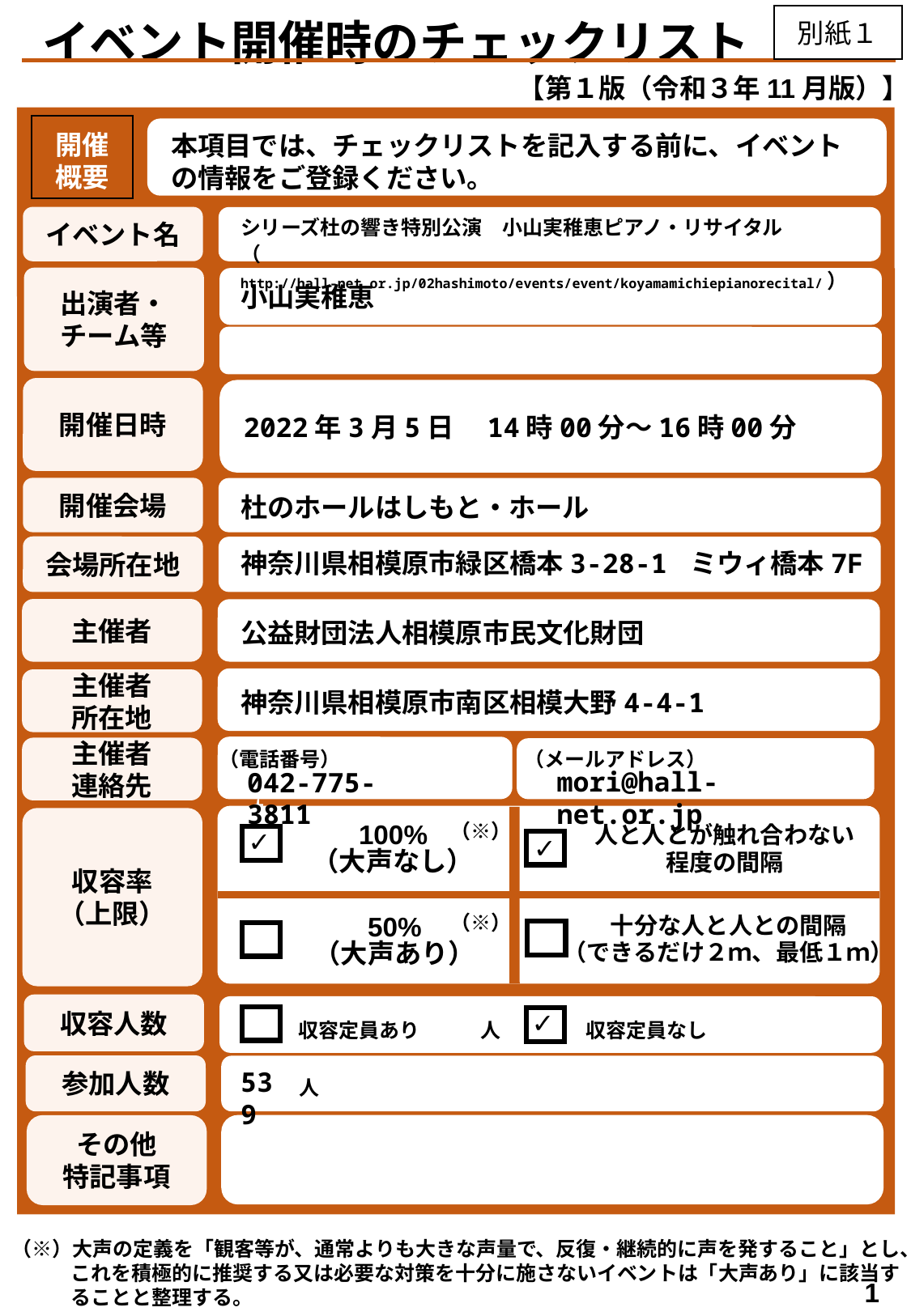

別紙１
　 イベント開催時のチェックリスト
【第１版（令和３年11月版）】

開催
概要

本項目では、チェックリストを記入する前に、イベントの情報をご登録ください。
シリーズ杜の響き特別公演　小山実稚恵ピアノ・リサイタル（ http://hall-net.or.jp/02hashimoto/events/event/koyamamichiepianorecital/）
イベント名

出演者・
チーム等

小山実稚恵
開催日時

2022年3月5日　14時00分～16時00分
開催会場

杜のホールはしもと・ホール
会場所在地

神奈川県相模原市緑区橋本3-28-1 ミウィ橋本7F
主催者

公益財団法人相模原市民文化財団

主催者
所在地
神奈川県相模原市南区相模大野4-4-1

主催者
連絡先

（電話番号）
（メールアドレス）
mori@hall-net.or.jp
042-775-3811

収容率
（上限）
人と人とが触れ合わない程度の間隔
100%
（大声なし）
tty

十分な人と人との間隔
（できるだけ２ｍ、最低１ｍ）
50%
（大声あり）

（※）
✓
✓
（※）
ー
収容人数

収容定員あり　　　人
✓

収容定員なし
参加人数

　　　　人
539

その他
特記事項
（※）大声の定義を「観客等が、通常よりも大きな声量で、反復・継続的に声を発すること」とし、これを積極的に推奨する又は必要な対策を十分に施さないイベントは「大声あり」に該当することと整理する。
1
✓